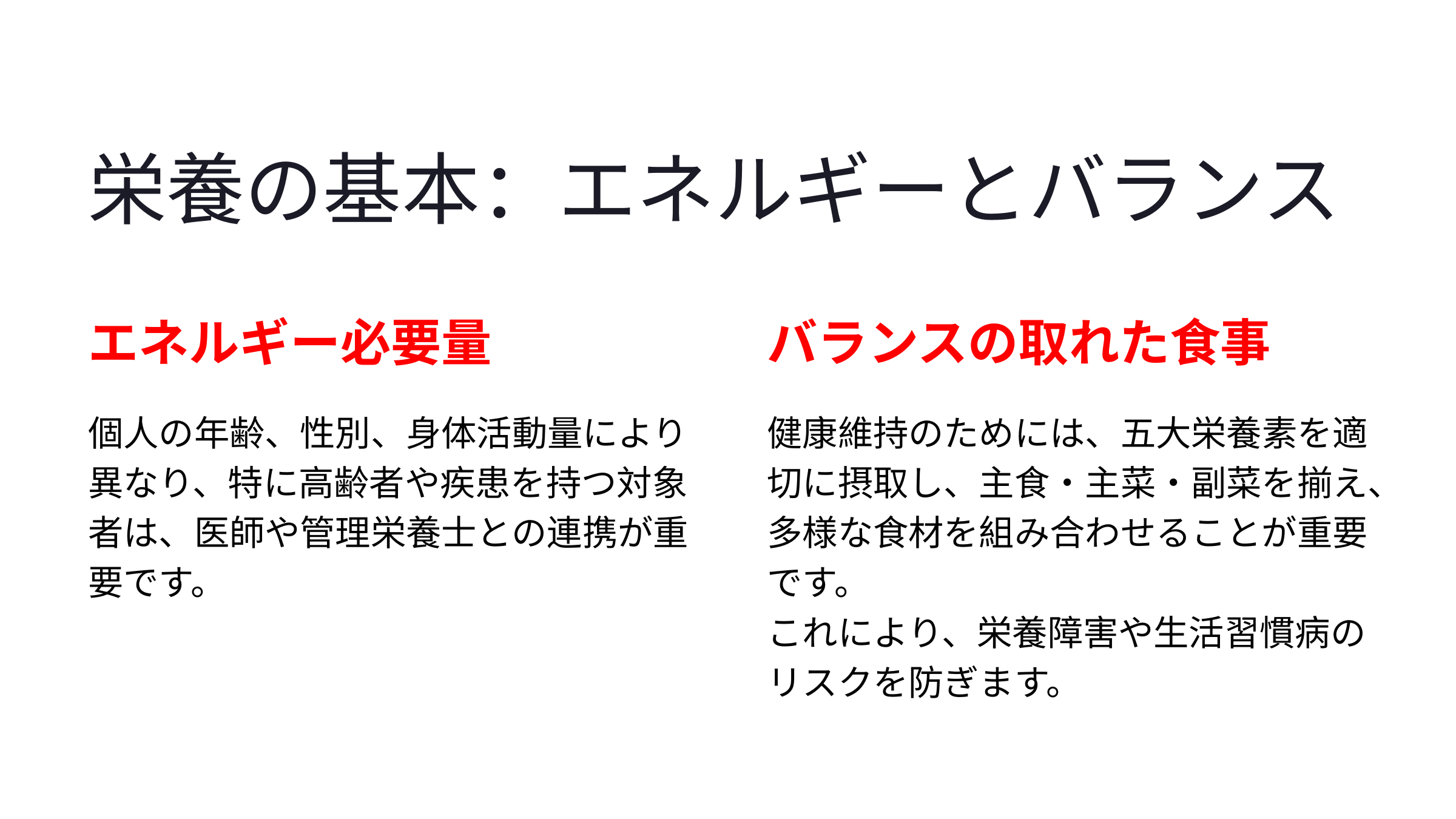

栄養の基本：エネルギーとバランス
エネルギー必要量
バランスの取れた食事
個人の年齢、性別、身体活動量により異なり、特に高齢者や疾患を持つ対象者は、医師や管理栄養士との連携が重要です。
健康維持のためには、五大栄養素を適切に摂取し、主食・主菜・副菜を揃え、多様な食材を組み合わせることが重要です。
これにより、栄養障害や生活習慣病のリスクを防ぎます。